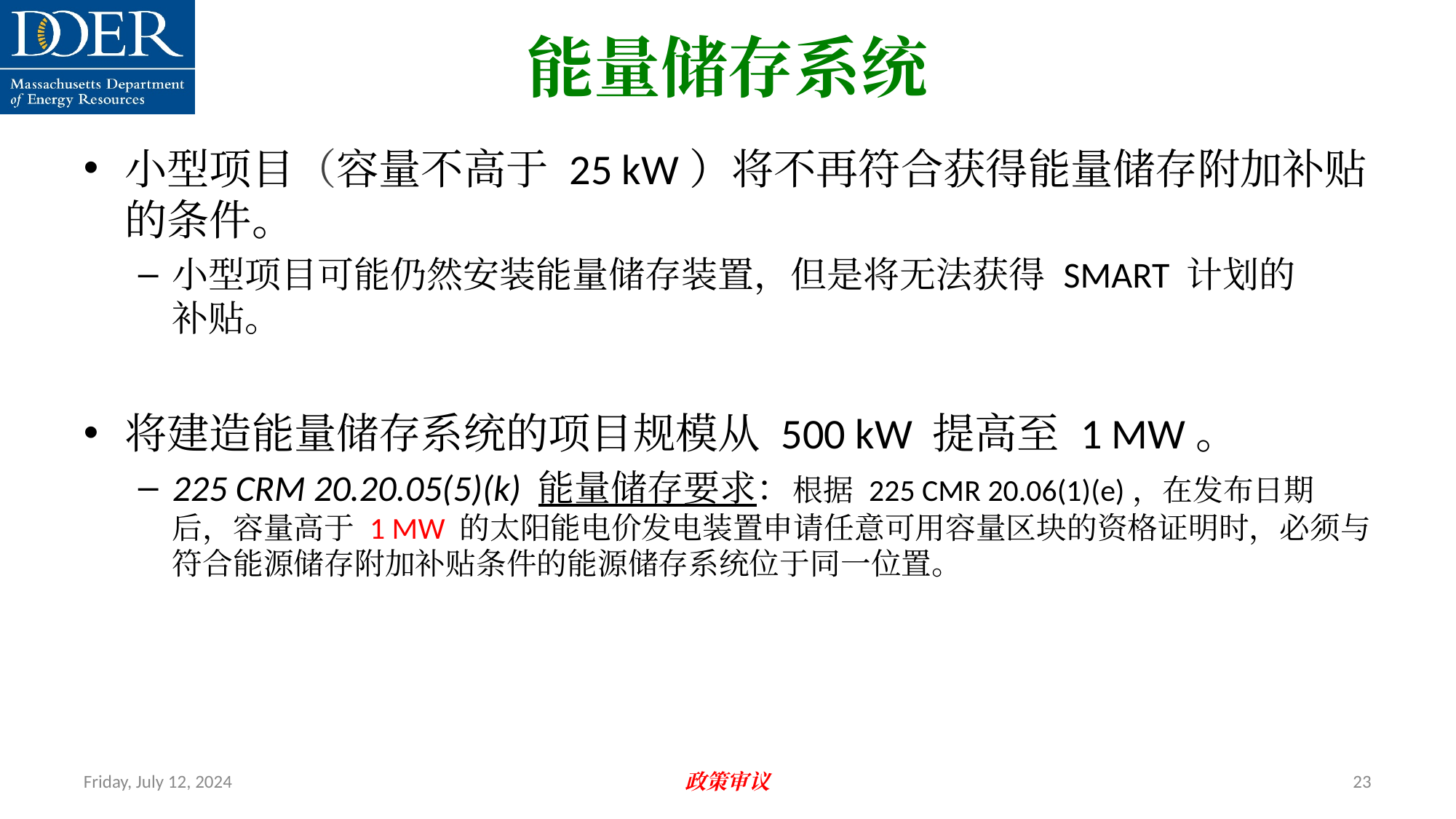

能量储存系统
小型项目（容量不高于 25 kW）将不再符合获得能量储存附加补贴的条件。
小型项目可能仍然安装能量储存装置，但是将无法获得 SMART 计划的
补贴。

将建造能量储存系统的项目规模从 500 kW 提高至 1 MW。
225 CRM 20.20.05(5)(k) 能量储存要求：根据 225 CMR 20.06(1)(e)，在发布日期后，容量高于 1 MW 的太阳能电价发电装置申请任意可用容量区块的资格证明时，必须与符合能源储存附加补贴条件的能源储存系统位于同一位置。

Friday, July 12, 2024
政策审议
23